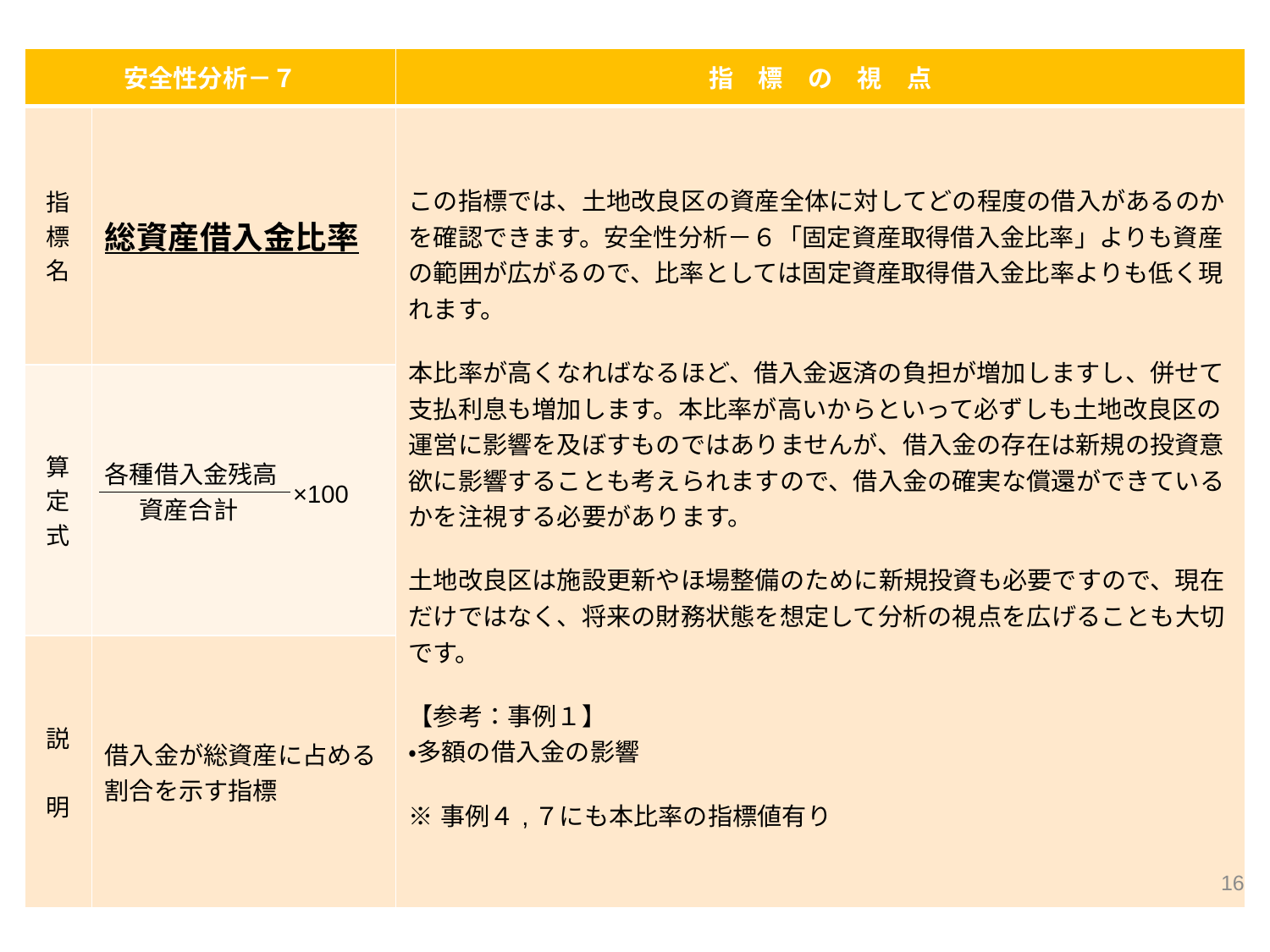

| 安全性分析－７ |  | 指　標　の　視　点 |
| --- | --- | --- |
| 指標名 | 総資産借入金比率 | この指標では、土地改良区の資産全体に対してどの程度の借入があるのかを確認できます。安全性分析－６「固定資産取得借入金比率」よりも資産の範囲が広がるので、比率としては固定資産取得借入金比率よりも低く現れます。 本比率が高くなればなるほど、借入金返済の負担が増加しますし、併せて支払利息も増加します。本比率が高いからといって必ずしも土地改良区の運営に影響を及ぼすものではありませんが、借入金の存在は新規の投資意欲に影響することも考えられますので、借入金の確実な償還ができているかを注視する必要があります。 土地改良区は施設更新やほ場整備のために新規投資も必要ですので、現在だけではなく、将来の財務状態を想定して分析の視点を広げることも大切です。 【参考：事例１】 ・多額の借入金の影響 ※事例４,７にも本比率の指標値有り |
| 算定式 | 各種借入金残高 ×100 資産合計 |  |
| 説　明 | 借入金が総資産に占める割合を示す指標 |  |
16